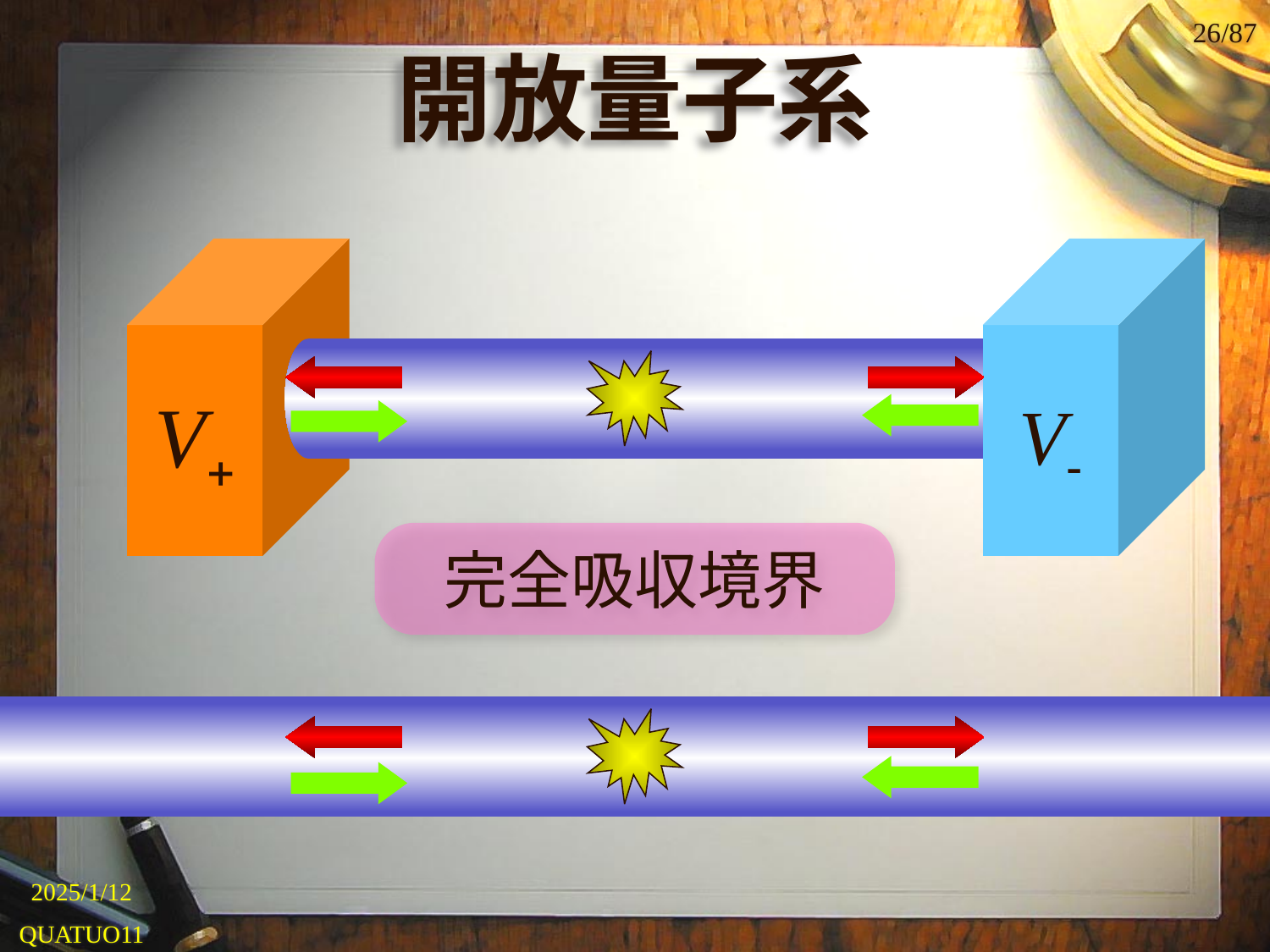

26/87
# 開放量子系

V+
V−

完全吸収境界

2025/1/12
QUATUO11